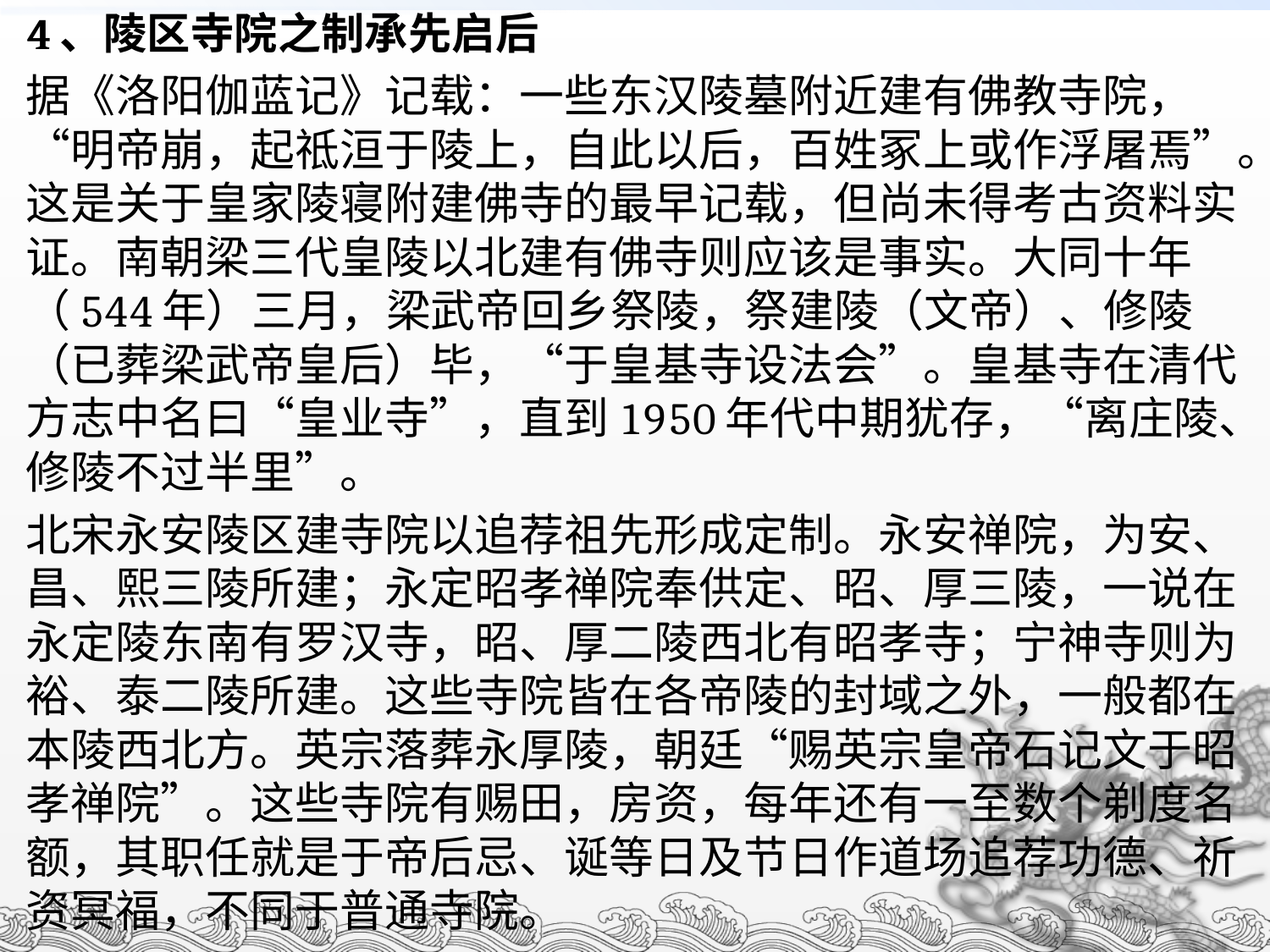

4、陵区寺院之制承先启后
据《洛阳伽蓝记》记载：一些东汉陵墓附近建有佛教寺院，“明帝崩，起祗洹于陵上，自此以后，百姓冢上或作浮屠焉”。这是关于皇家陵寝附建佛寺的最早记载，但尚未得考古资料实证。南朝梁三代皇陵以北建有佛寺则应该是事实。大同十年（544年）三月，梁武帝回乡祭陵，祭建陵（文帝）、修陵（已葬梁武帝皇后）毕，“于皇基寺设法会”。皇基寺在清代方志中名曰“皇业寺”，直到1950年代中期犹存，“离庄陵、修陵不过半里”。
北宋永安陵区建寺院以追荐祖先形成定制。永安禅院，为安、昌、熙三陵所建；永定昭孝禅院奉供定、昭、厚三陵，一说在永定陵东南有罗汉寺，昭、厚二陵西北有昭孝寺；宁神寺则为裕、泰二陵所建。这些寺院皆在各帝陵的封域之外，一般都在本陵西北方。英宗落葬永厚陵，朝廷“赐英宗皇帝石记文于昭孝禅院”。这些寺院有赐田，房资，每年还有一至数个剃度名额，其职任就是于帝后忌、诞等日及节日作道场追荐功德、祈资冥福，不同于普通寺院。